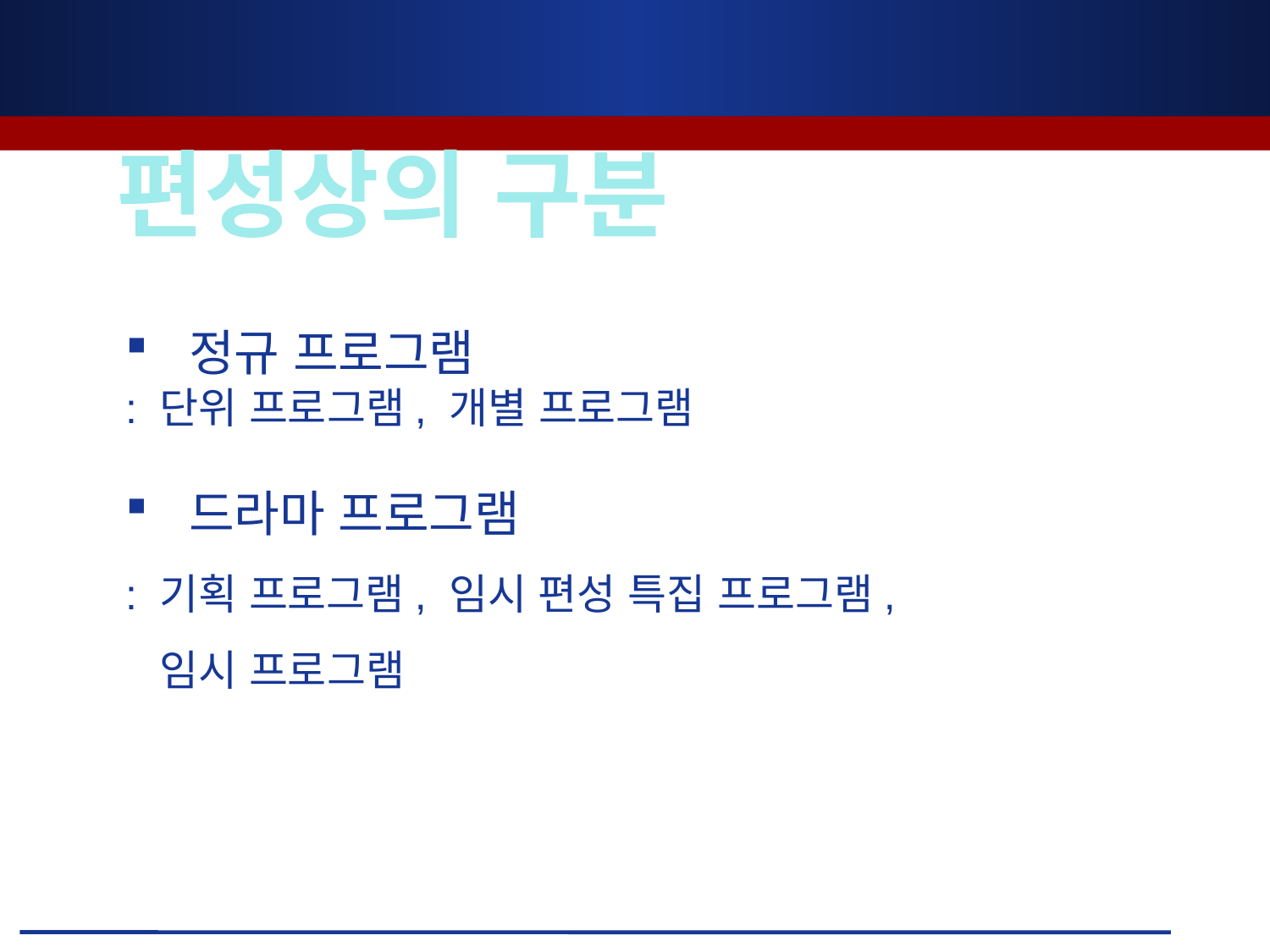

편성상의 구분
정규 프로그램
: 단위 프로그램, 개별 프로그램

드라마 프로그램
: 기획 프로그램, 임시 편성 특집 프로그램,
  임시 프로그램